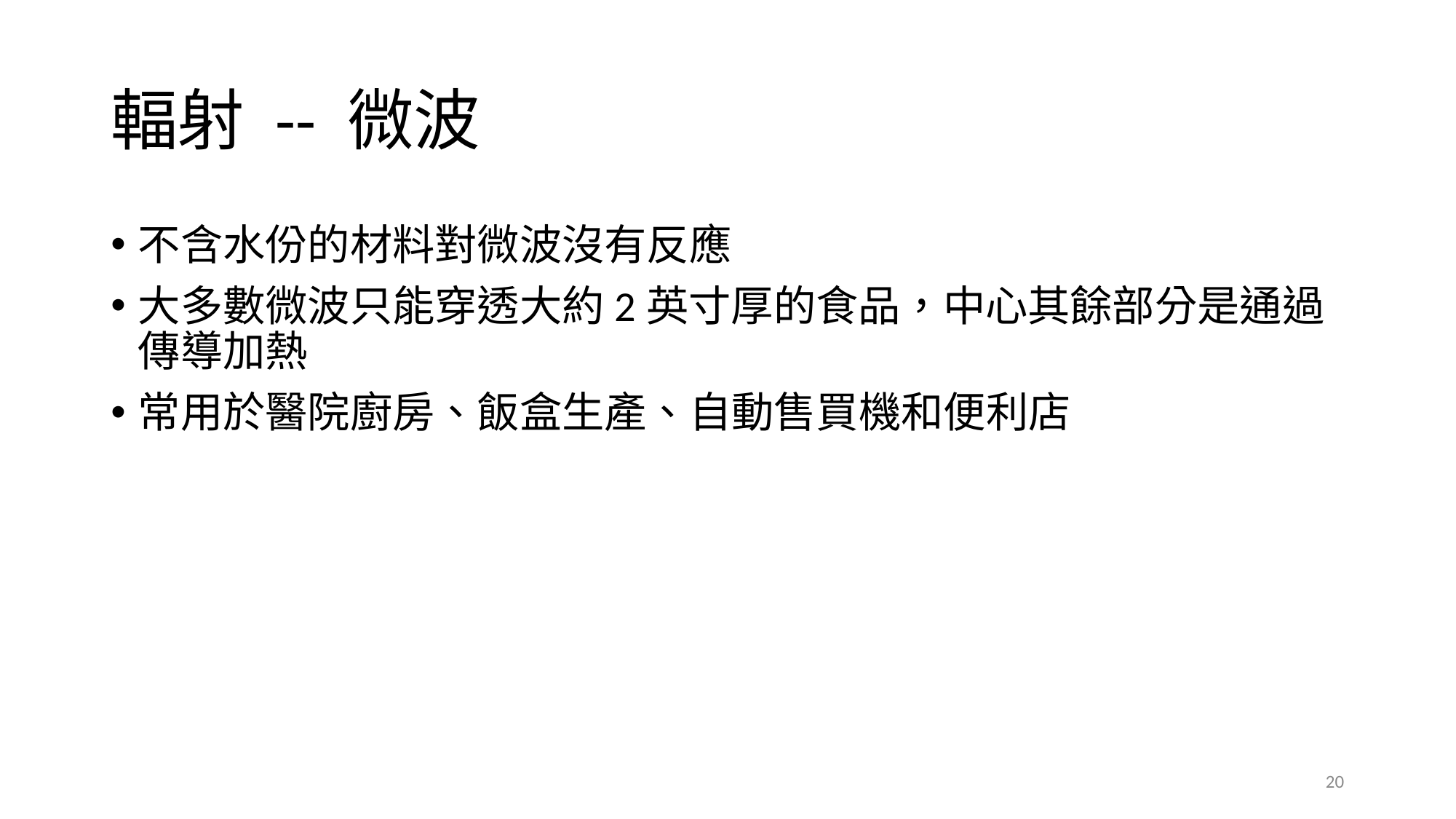

# 輻射 -- 微波
不含水份的材料對微波沒有反應
大多數微波只能穿透大約2英寸厚的食品，中心其餘部分是通過傳導加熱
常用於醫院廚房、飯盒生產、自動售買機和便利店
20